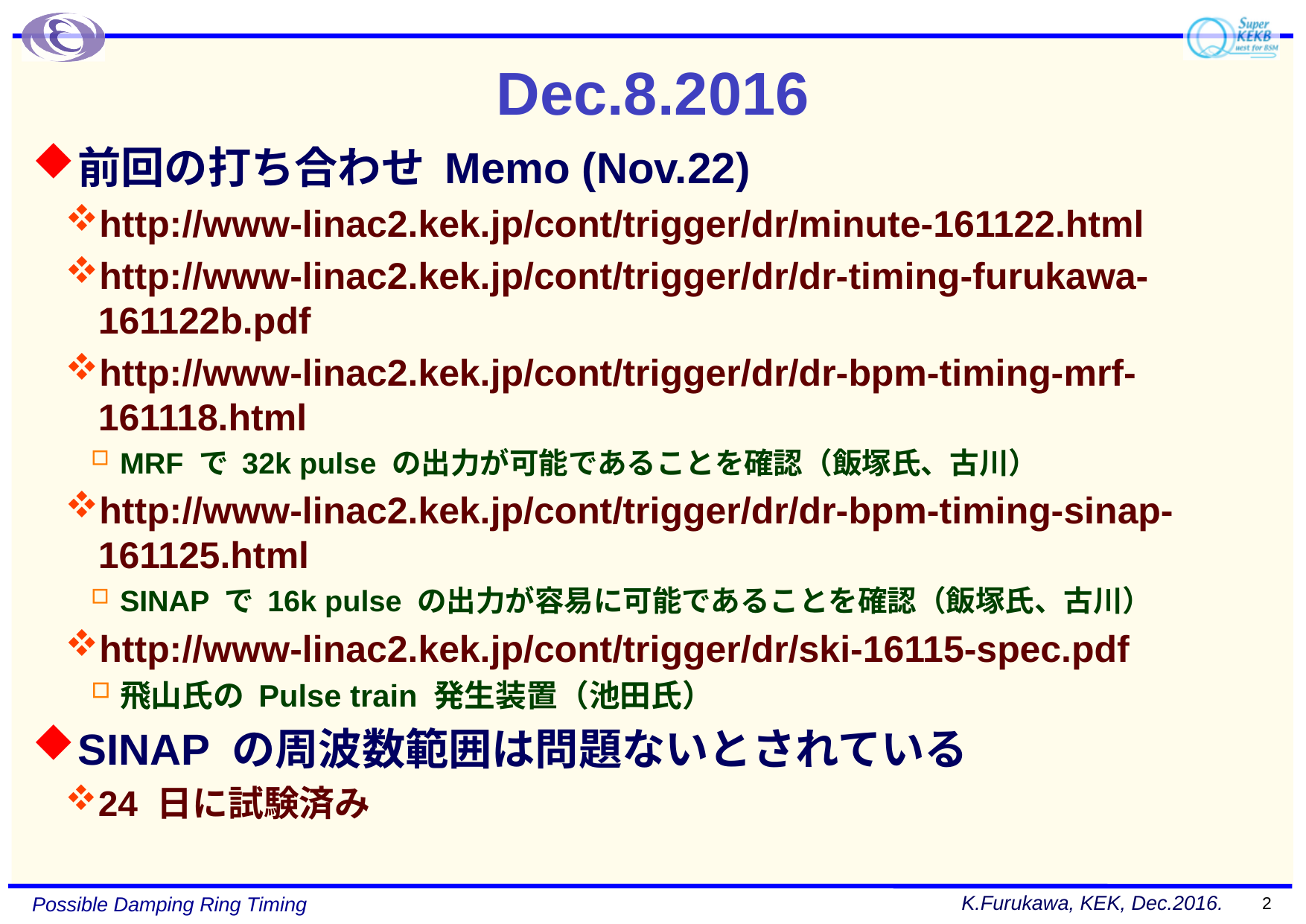

# Dec.8.2016
前回の打ち合わせ Memo (Nov.22)
http://www-linac2.kek.jp/cont/trigger/dr/minute-161122.html
http://www-linac2.kek.jp/cont/trigger/dr/dr-timing-furukawa-161122b.pdf
http://www-linac2.kek.jp/cont/trigger/dr/dr-bpm-timing-mrf-161118.html
MRF で 32k pulse の出力が可能であることを確認（飯塚氏、古川）
http://www-linac2.kek.jp/cont/trigger/dr/dr-bpm-timing-sinap-161125.html
SINAP で 16k pulse の出力が容易に可能であることを確認（飯塚氏、古川）
http://www-linac2.kek.jp/cont/trigger/dr/ski-16115-spec.pdf
飛山氏の Pulse train 発生装置（池田氏）
SINAP の周波数範囲は問題ないとされている
24 日に試験済み
2